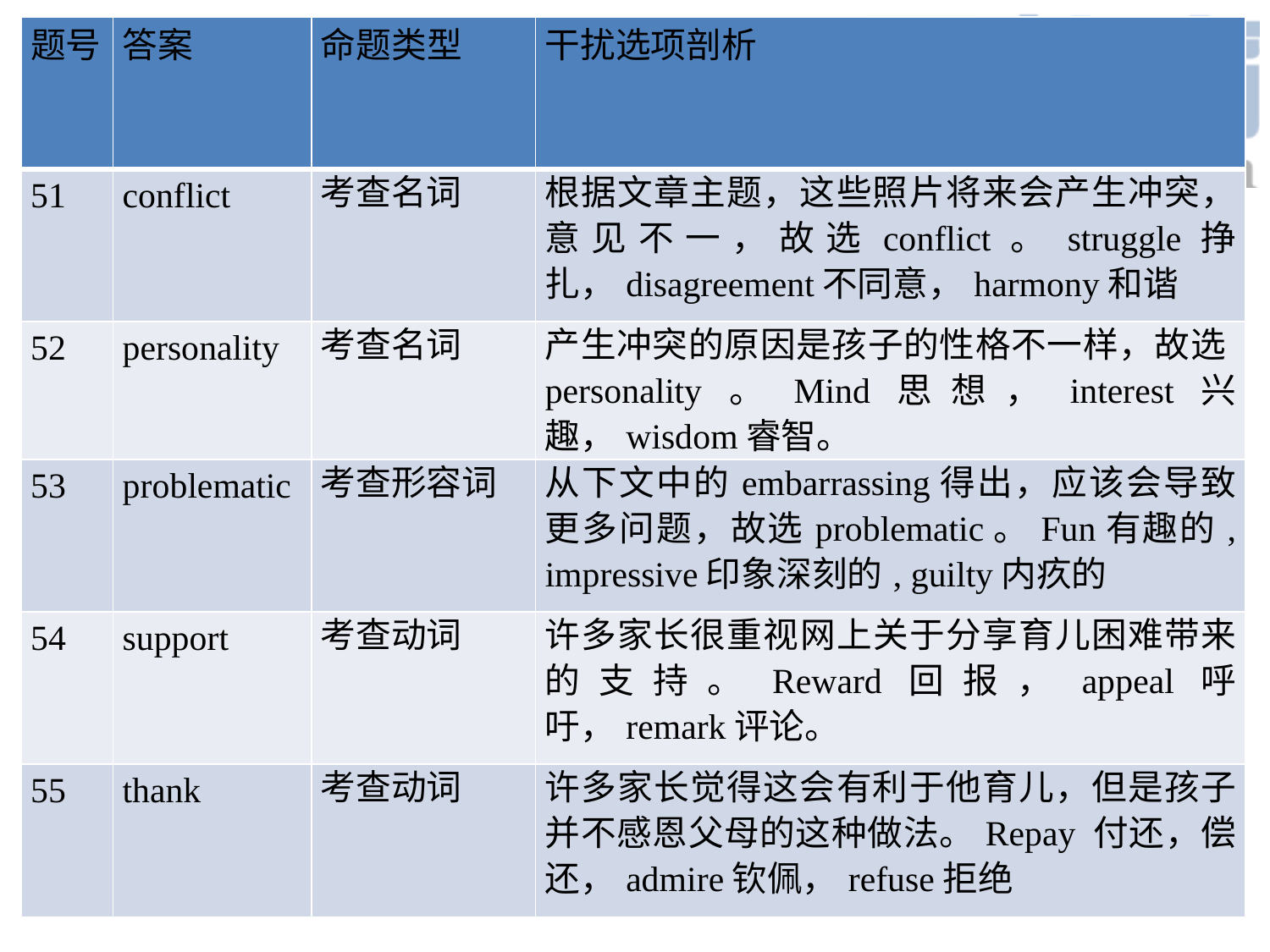

| 题号 | 答案 | 命题类型 | 干扰选项剖析 |
| --- | --- | --- | --- |
| 51 | conflict | 考查名词 | 根据文章主题，这些照片将来会产生冲突，意见不一，故选conflict。struggle挣扎，disagreement不同意，harmony和谐 |
| 52 | personality | 考查名词 | 产生冲突的原因是孩子的性格不一样，故选personality。Mind思想，interest兴趣，wisdom睿智。 |
| 53 | problematic | 考查形容词 | 从下文中的embarrassing得出，应该会导致更多问题，故选problematic。Fun有趣的, impressive印象深刻的, guilty内疚的 |
| 54 | support | 考查动词 | 许多家长很重视网上关于分享育儿困难带来的支持。Reward回报，appeal呼吁，remark评论。 |
| 55 | thank | 考查动词 | 许多家长觉得这会有利于他育儿，但是孩子并不感恩父母的这种做法。Repay 付还，偿还，admire钦佩，refuse拒绝 |